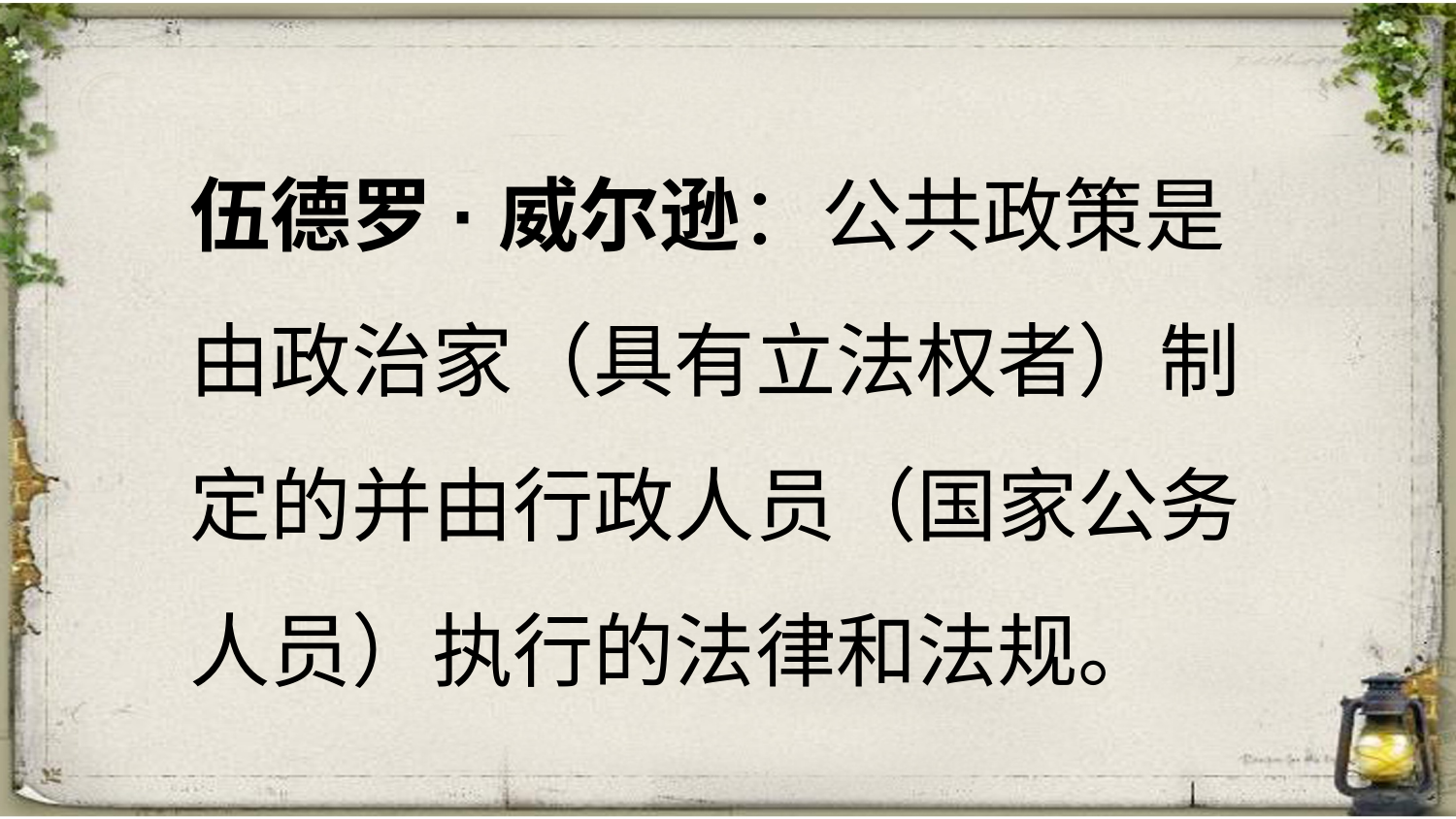

伍德罗·威尔逊：公共政策是由政治家（具有立法权者）制定的并由行政人员（国家公务人员）执行的法律和法规。